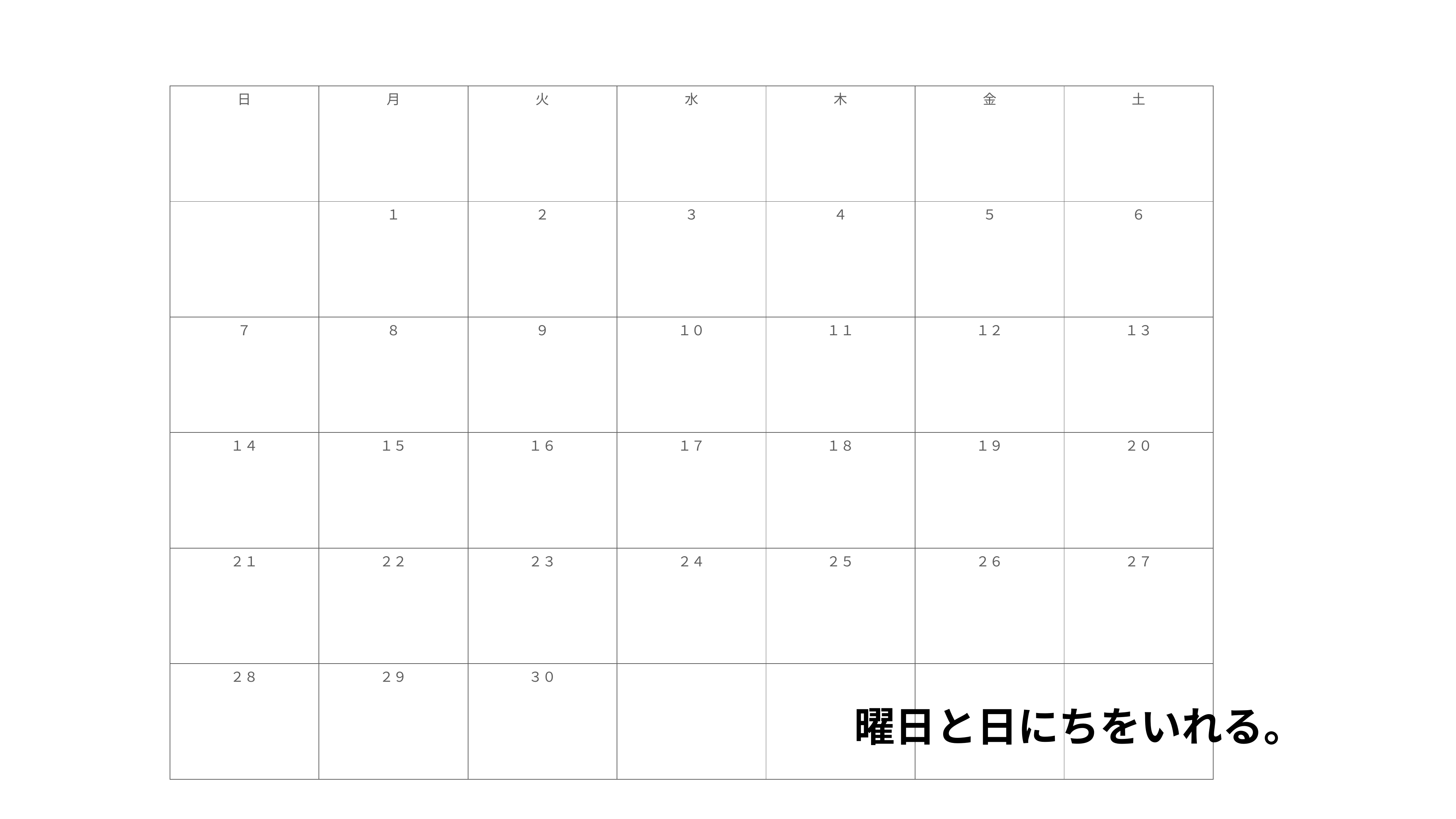

| 日 | 月 | 火 | 水 | 木 | 金 | 土 |
| --- | --- | --- | --- | --- | --- | --- |
|  | １ | ２ | ３ | ４ | ５ | ６ |
| ７ | ８ | ９ | １０ | １１ | １２ | １３ |
| １４ | １５ | １６ | １７ | １８ | １９ | ２０ |
| ２１ | ２２ | ２３ | ２４ | ２５ | ２６ | ２７ |
| ２８ | ２９ | ３０ |  |  |  |  |
　曜日と日にちをいれる。